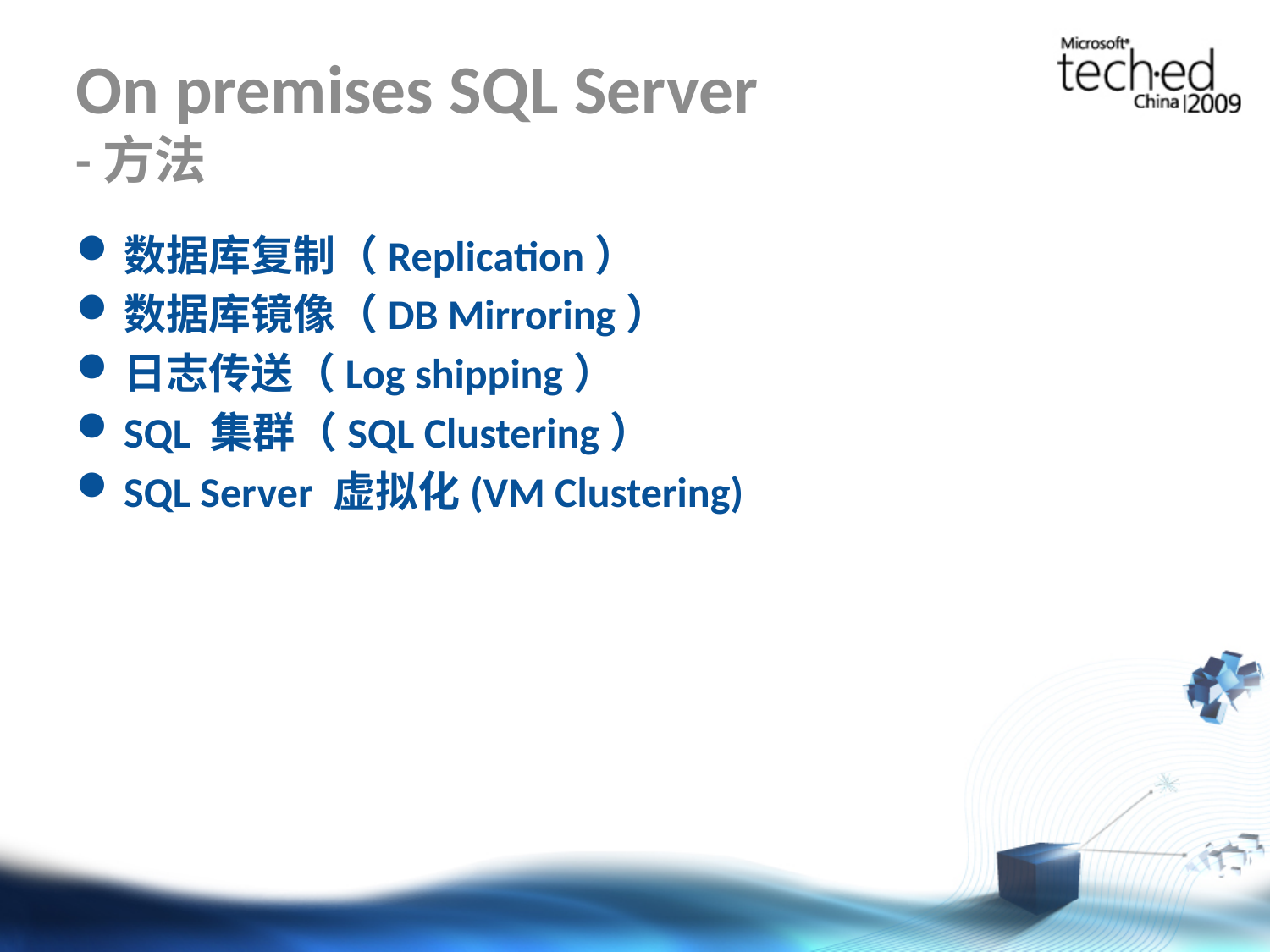

# On premises SQL Server -方法
数据库复制（Replication）
数据库镜像（DB Mirroring）
日志传送（Log shipping）
SQL 集群（SQL Clustering）
SQL Server 虚拟化(VM Clustering)